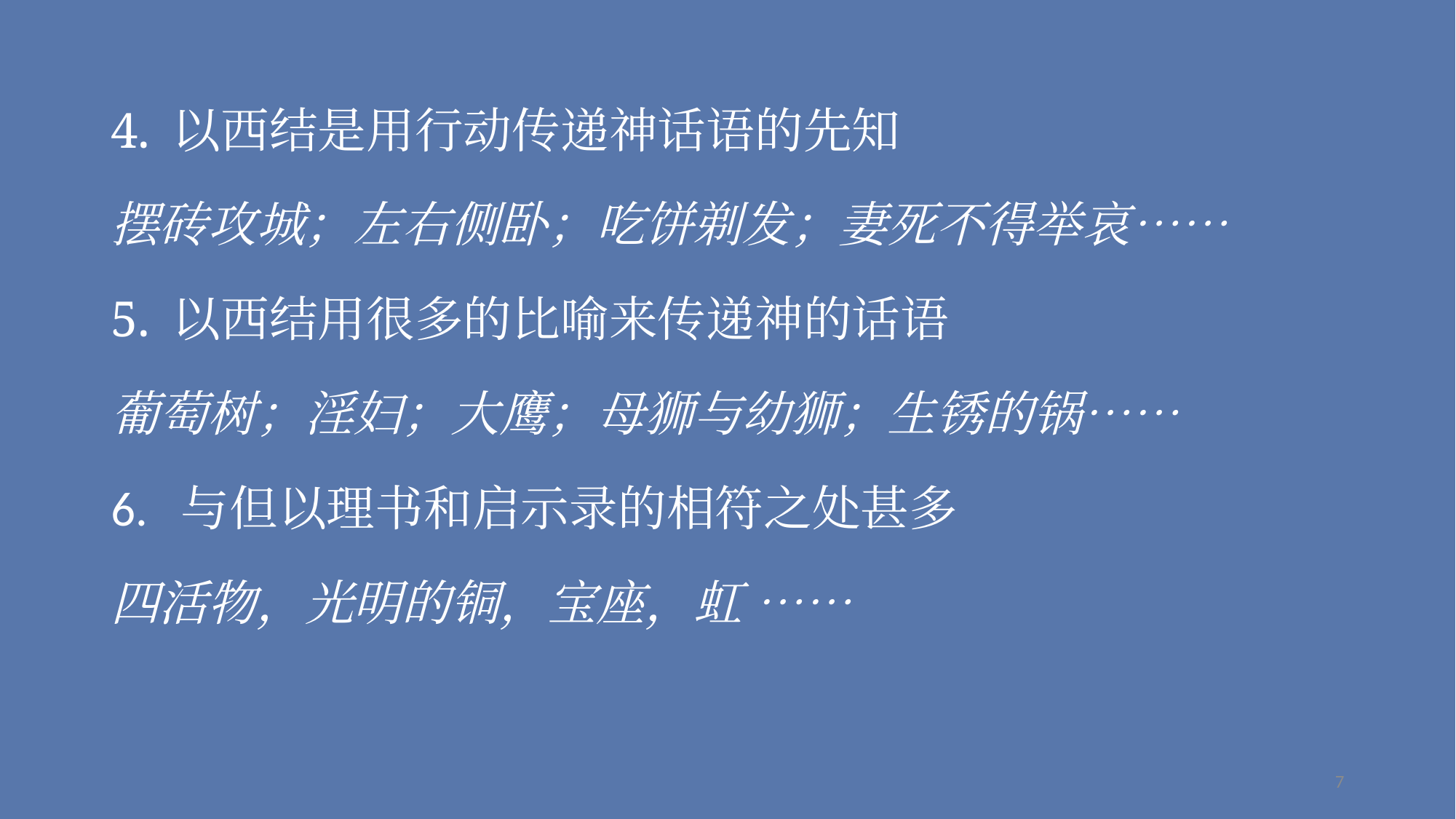

以西结是用行动传递神话语的先知
摆砖攻城；左右侧卧；吃饼剃发；妻死不得举哀……
以西结用很多的比喻来传递神的话语
葡萄树；淫妇；大鹰；母狮与幼狮；生锈的锅……
6.  与但以理书和启示录的相符之处甚多
四活物，光明的铜，宝座，虹 ……

7